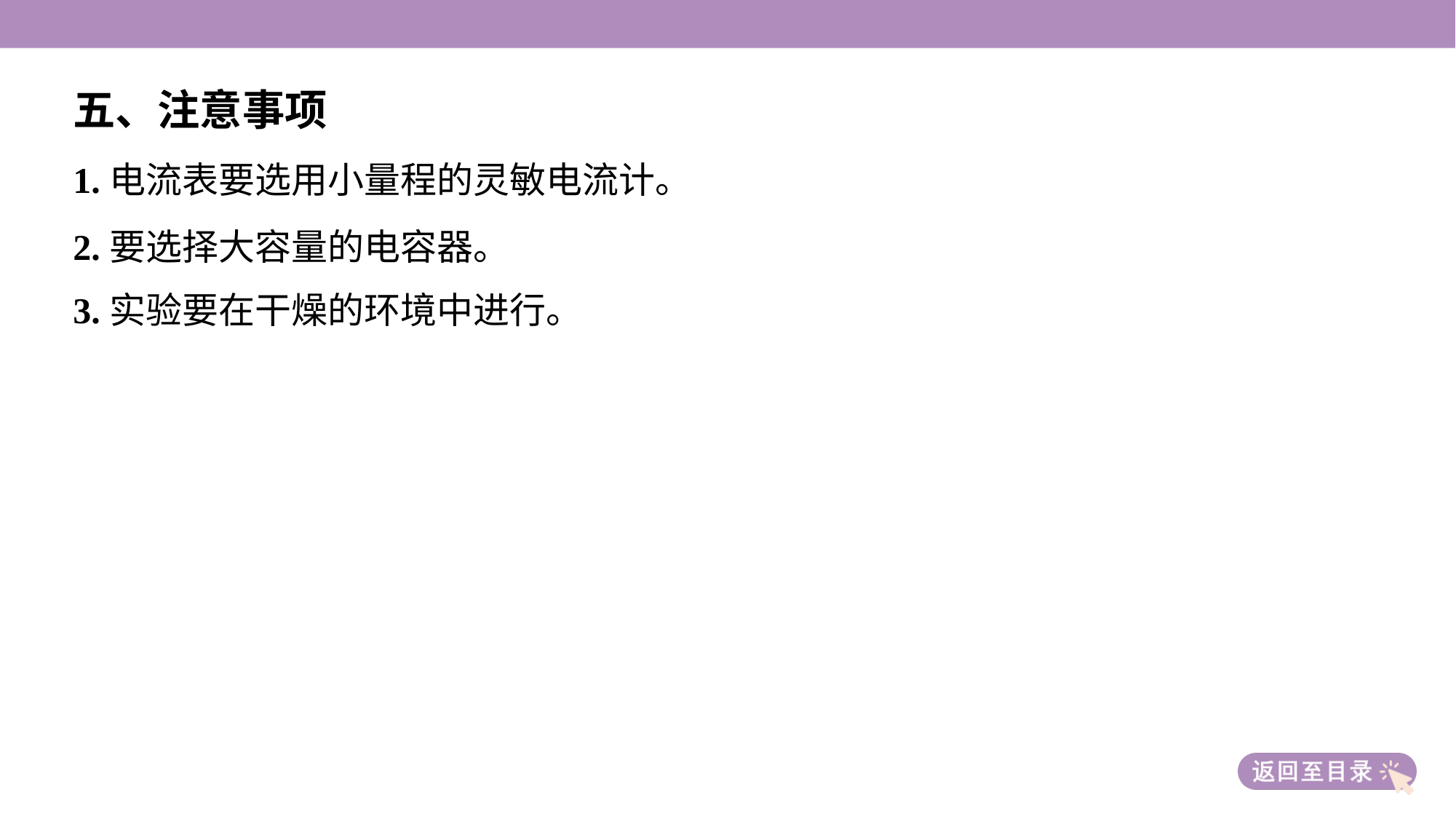

五、注意事项
1.电流表要选用小量程的灵敏电流计。
2.要选择大容量的电容器。
3.实验要在干燥的环境中进行。